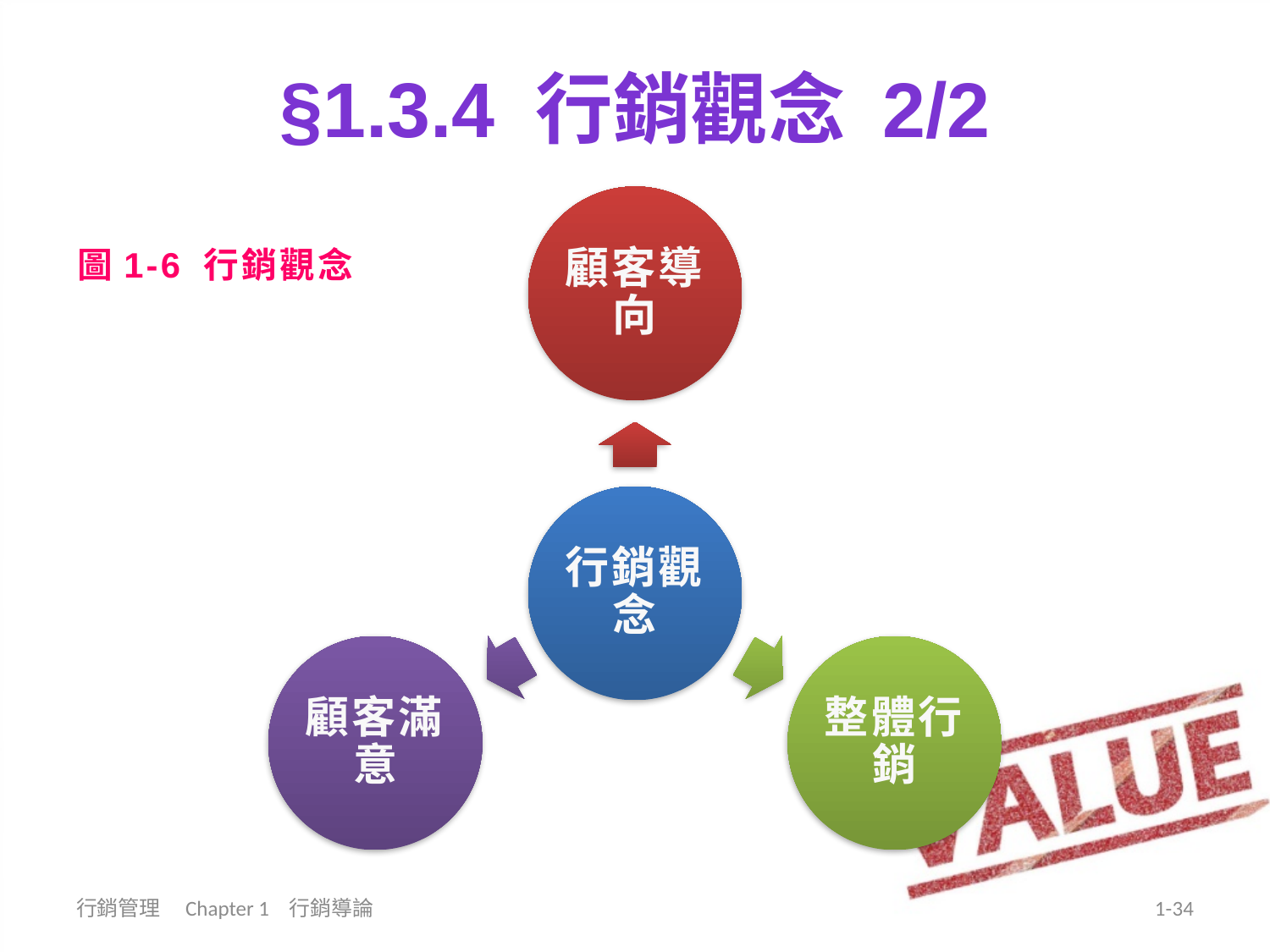

# §1.3.4 行銷觀念 2/2
行銷觀念

顧客導向

整體行銷

顧客滿意
圖1-6 行銷觀念
行銷管理   Chapter 1   行銷導論
1-34